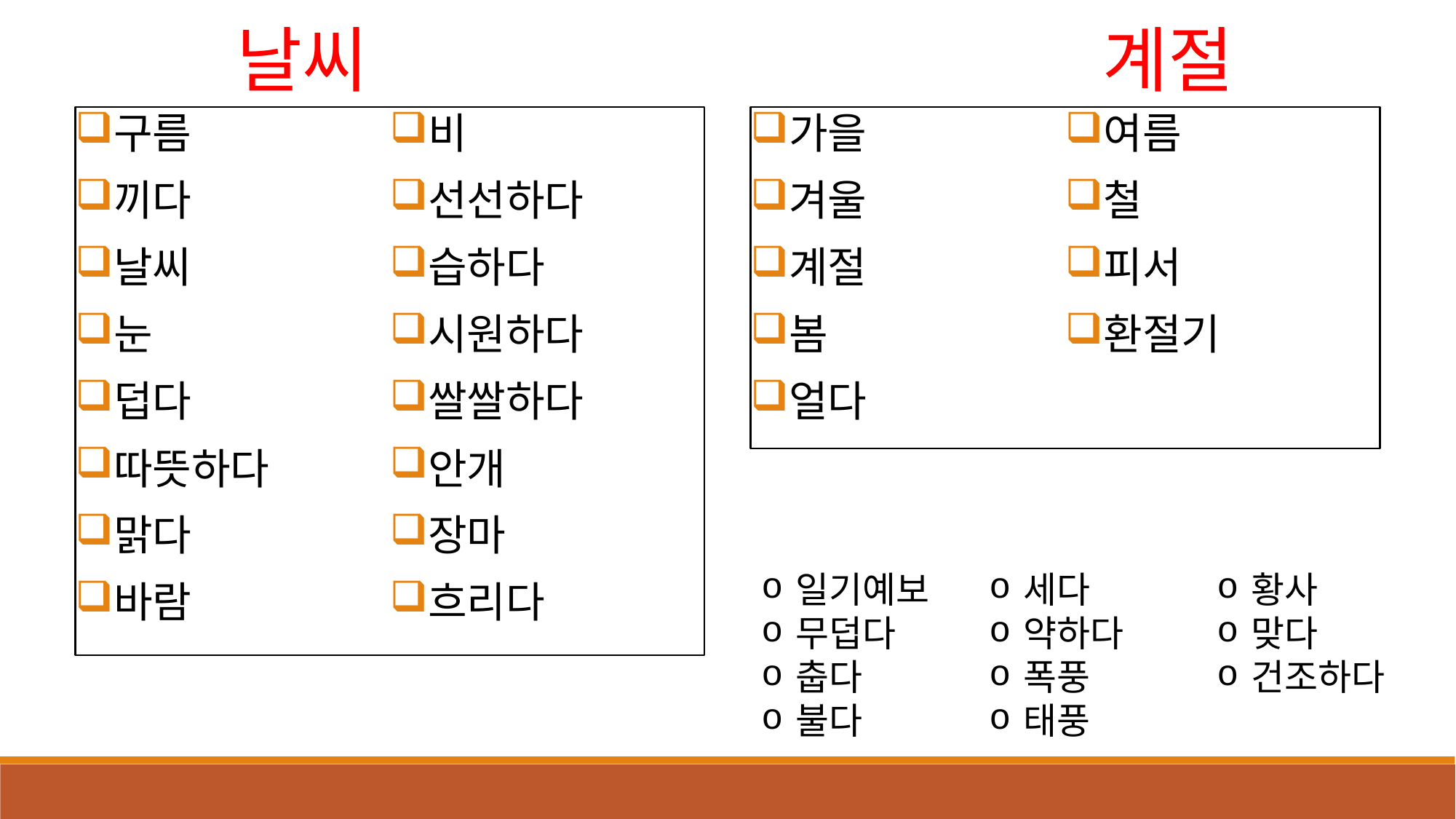

날씨
계절
구름
끼다
날씨
눈
덥다
따뜻하다
맑다
바람
비
선선하다
습하다
시원하다
쌀쌀하다
안개
장마
흐리다
가을
겨울
계절
봄
얼다
여름
철
피서
환절기
일기예보
무덥다
춥다
불다
세다
약하다
폭풍
태풍
황사
맞다
건조하다